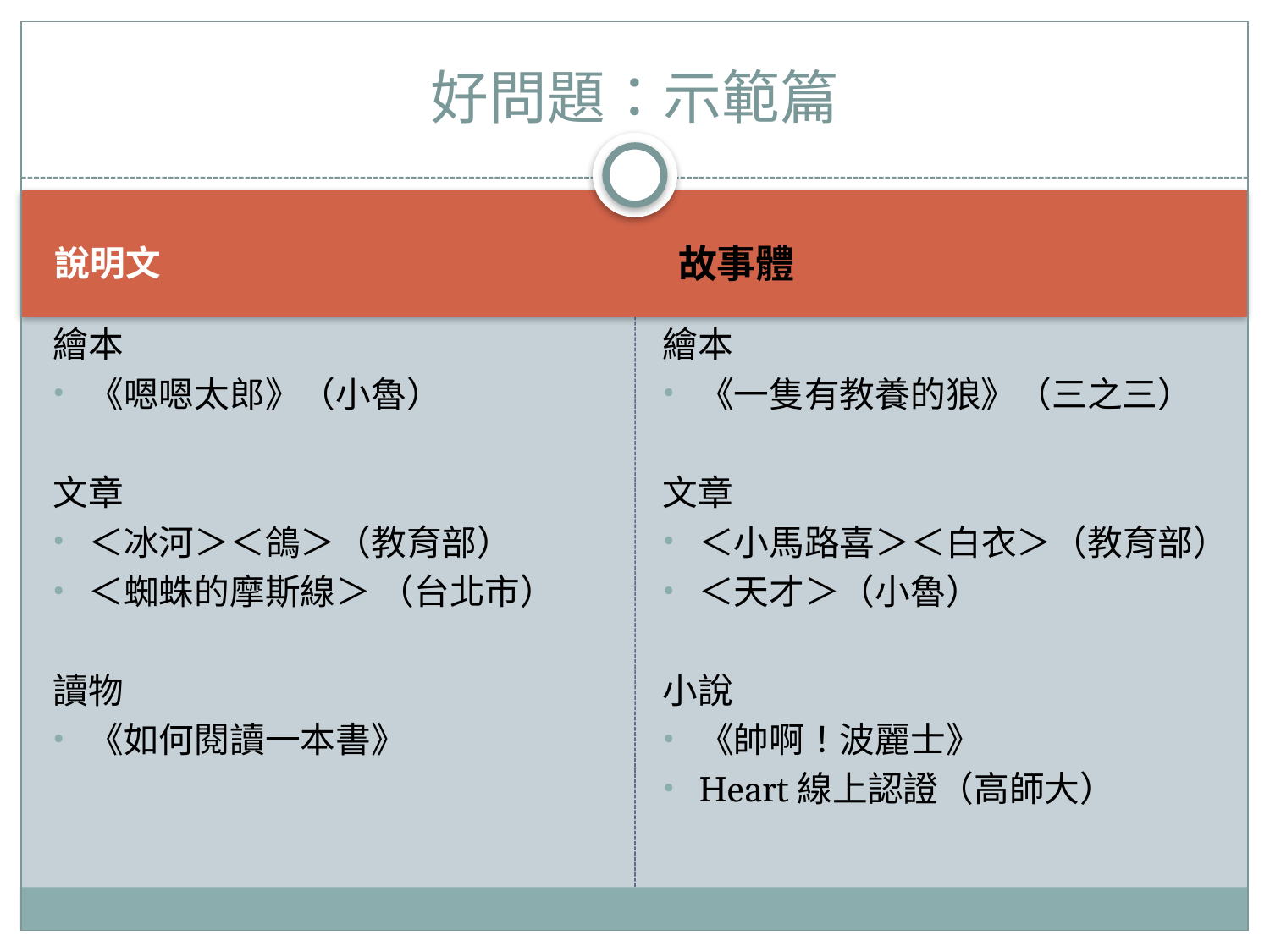

# 好問題：示範篇
說明文
故事體
繪本
《嗯嗯太郎》（小魯）

文章
＜冰河＞＜鴿＞（教育部）
＜蜘蛛的摩斯線＞ （台北市）

讀物
《如何閱讀一本書》

繪本
《一隻有教養的狼》（三之三）

文章
＜小馬路喜＞＜白衣＞（教育部）
＜天才＞（小魯）

小說
《帥啊！波麗士》
Heart線上認證（高師大）